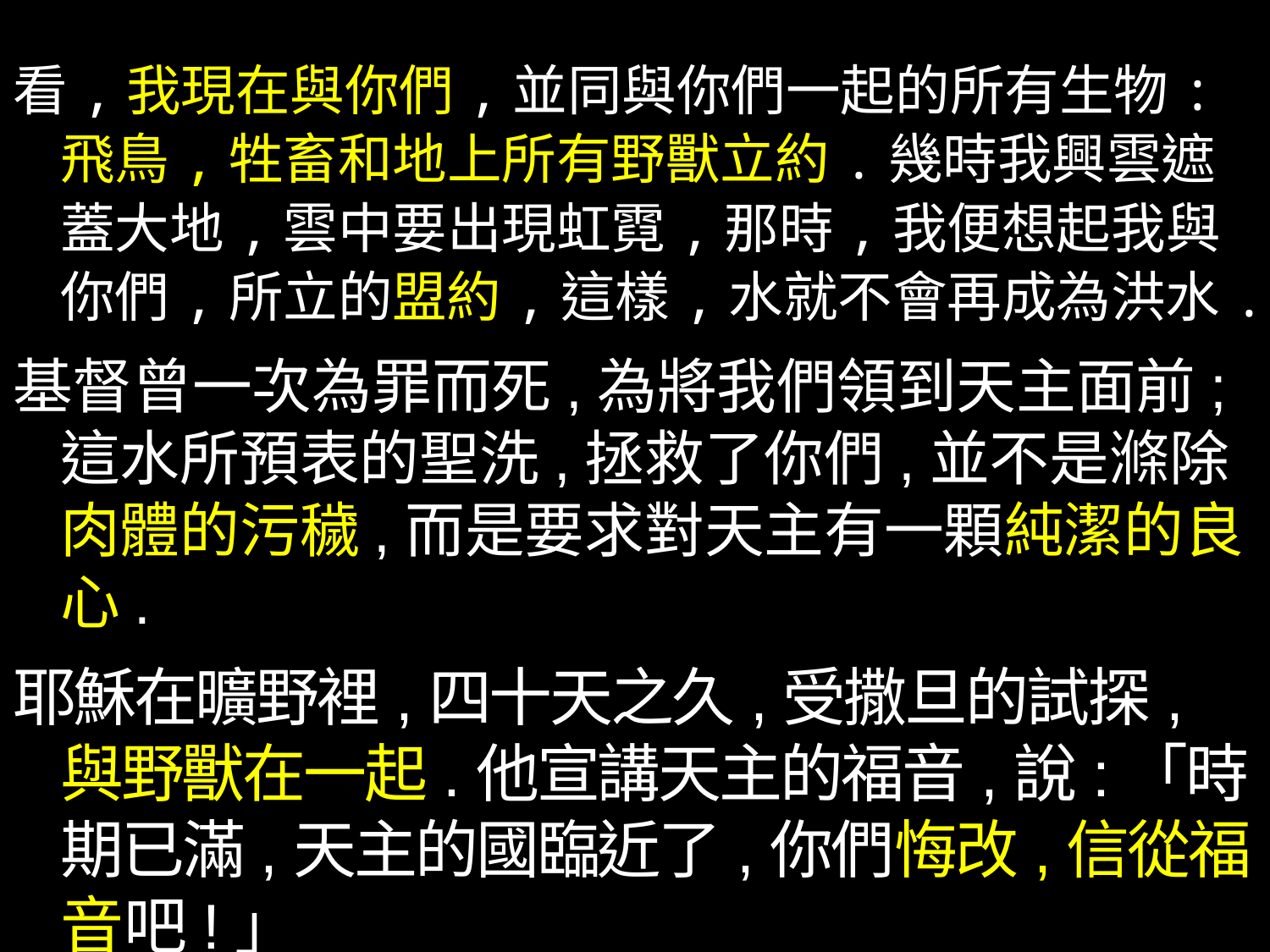

看,我現在與你們,並同與你們一起的所有生物:飛鳥,牲畜和地上所有野獸立約.幾時我興雲遮蓋大地,雲中要出現虹霓,那時,我便想起我與你們,所立的盟約,這樣,水就不會再成為洪水.
基督曾一次為罪而死,為將我們領到天主面前;這水所預表的聖洗,拯救了你們,並不是滌除肉體的污穢,而是要求對天主有一顆純潔的良心.
耶穌在曠野裡,四十天之久,受撒旦的試探,與野獸在一起.他宣講天主的福音,說:「時期已滿,天主的國臨近了,你們悔改,信從福音吧!」